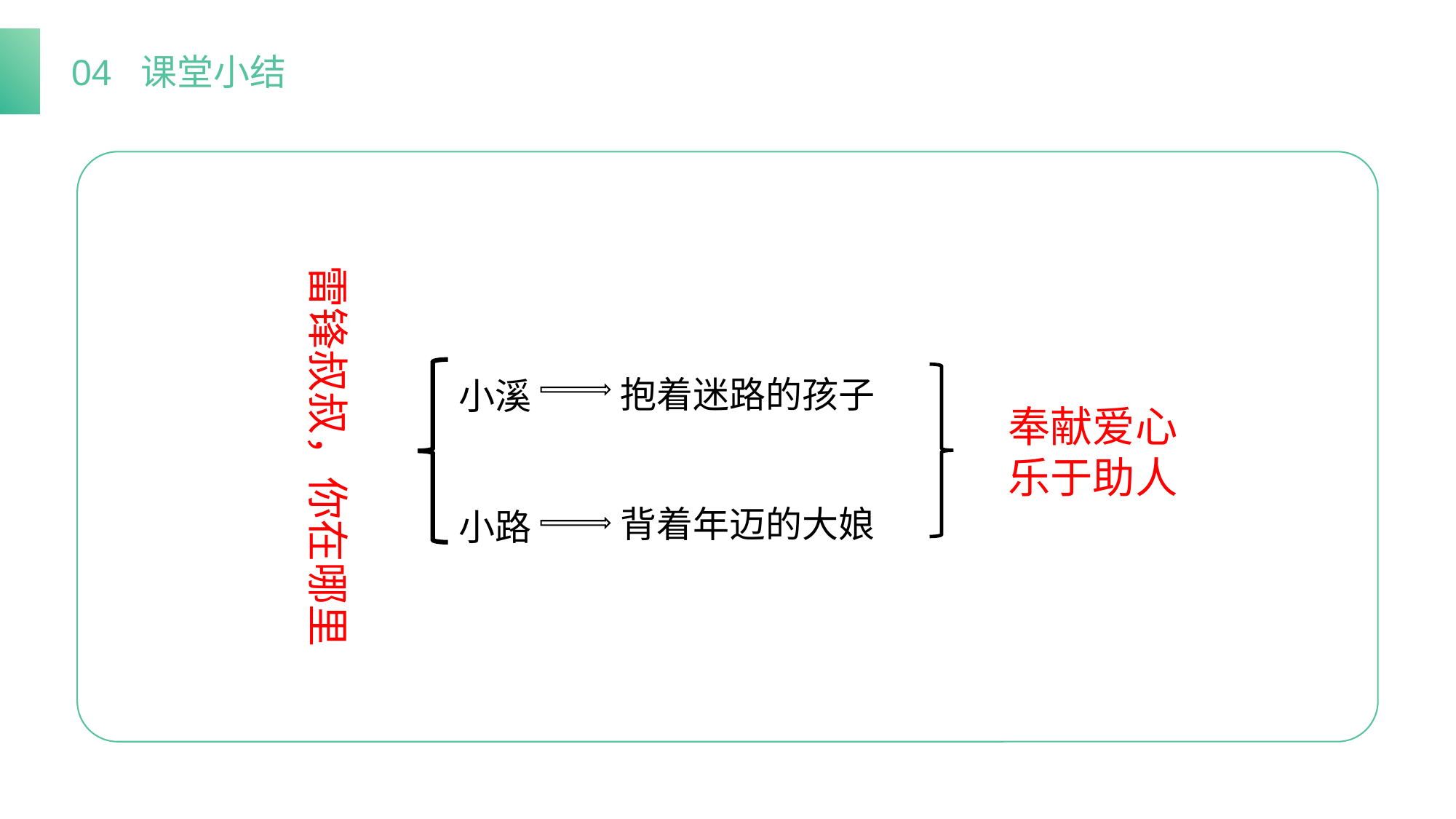

04  课堂小结
雷锋叔叔，你在哪里
抱着迷路的孩子
小溪

小路

奉献爱心
乐于助人
背着年迈的大娘